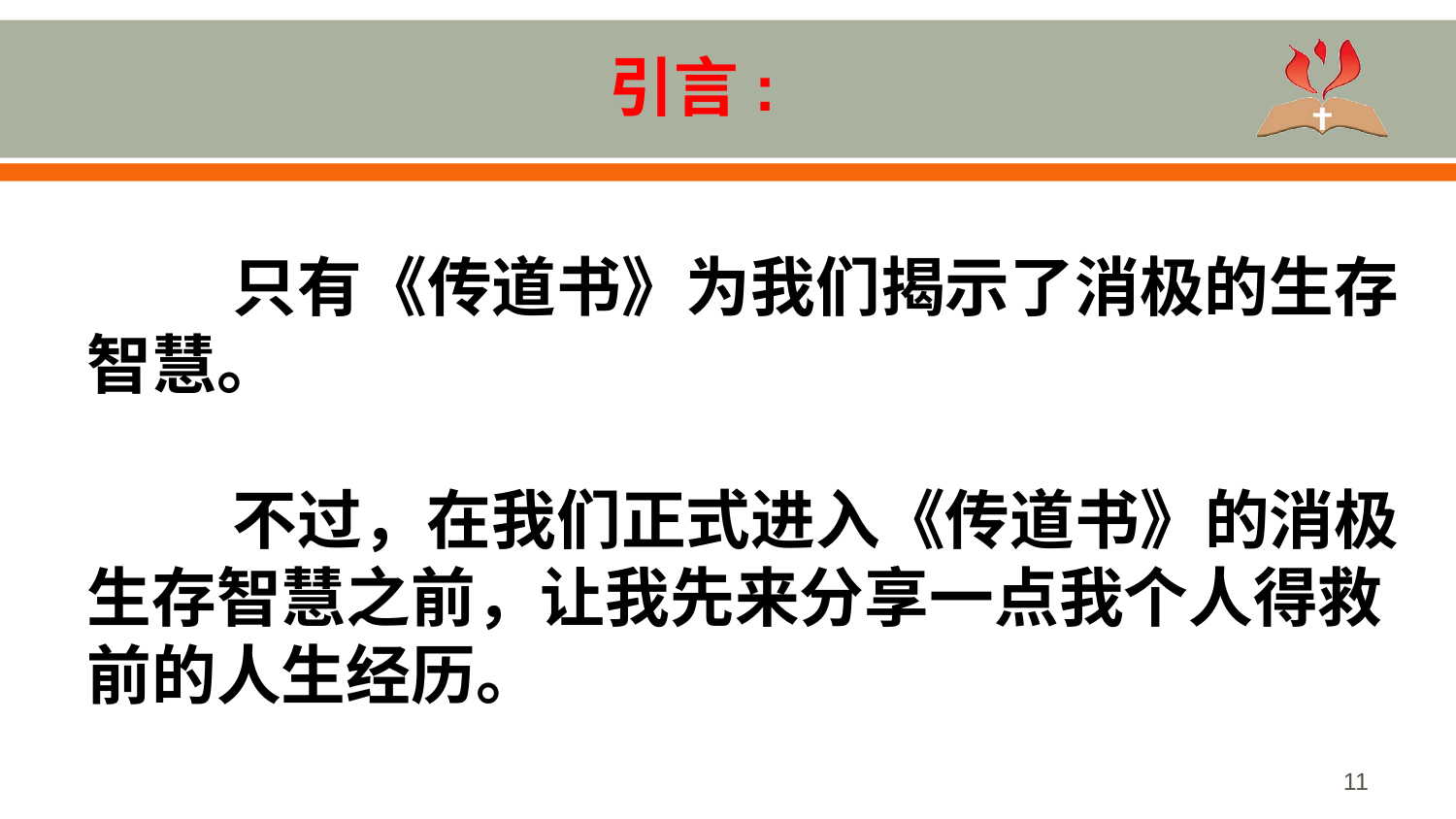

# 引言:
	只有《传道书》为我们揭示了消极的生存智慧。

	不过，在我们正式进入《传道书》的消极生存智慧之前，让我先来分享一点我个人得救前的人生经历。
11